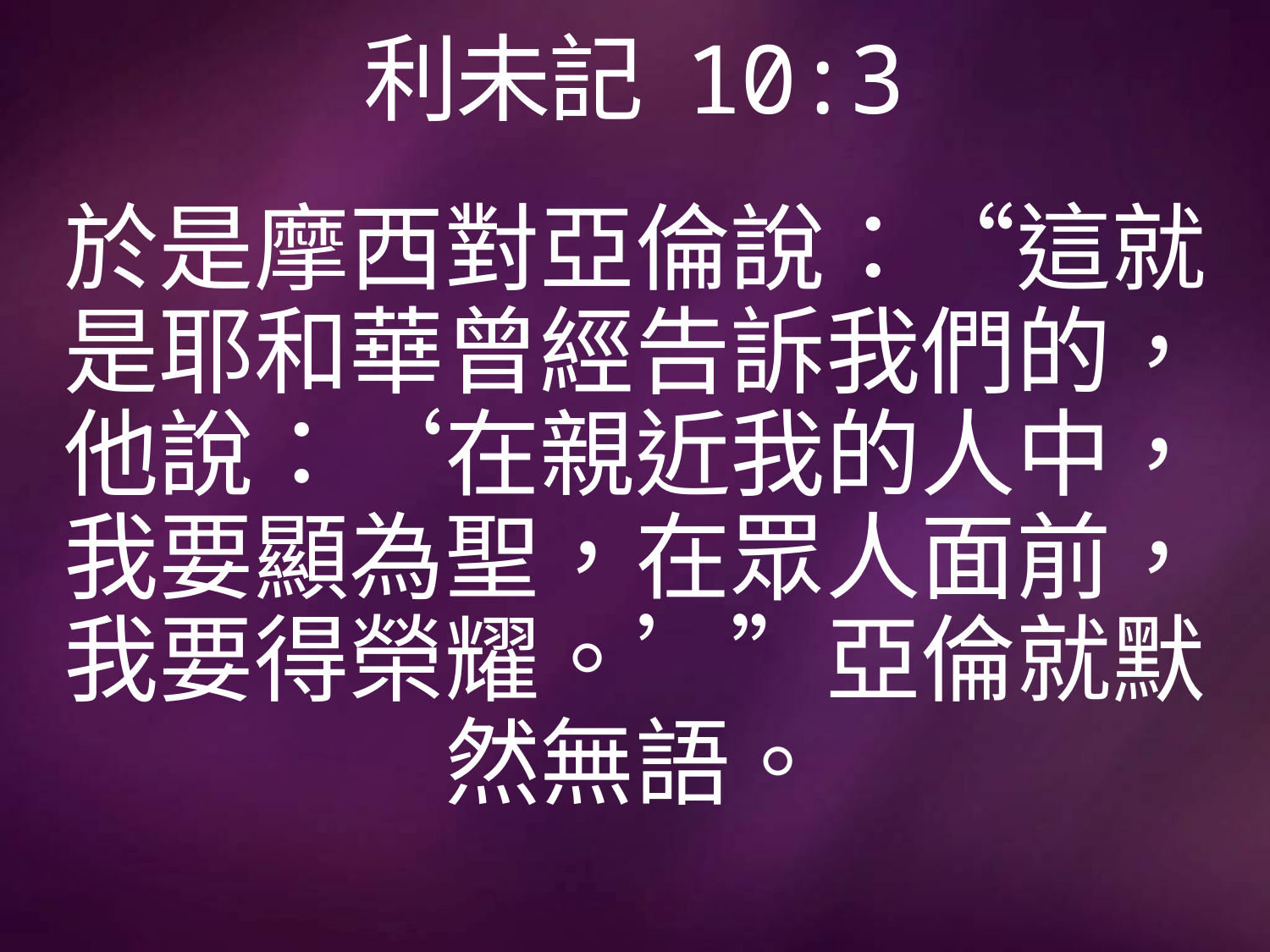

# 利未記 10:3
於是摩西對亞倫說：“這就是耶和華曾經告訴我們的，他說：‘在親近我的人中，我要顯為聖，在眾人面前，我要得榮耀。’”亞倫就默然無語。